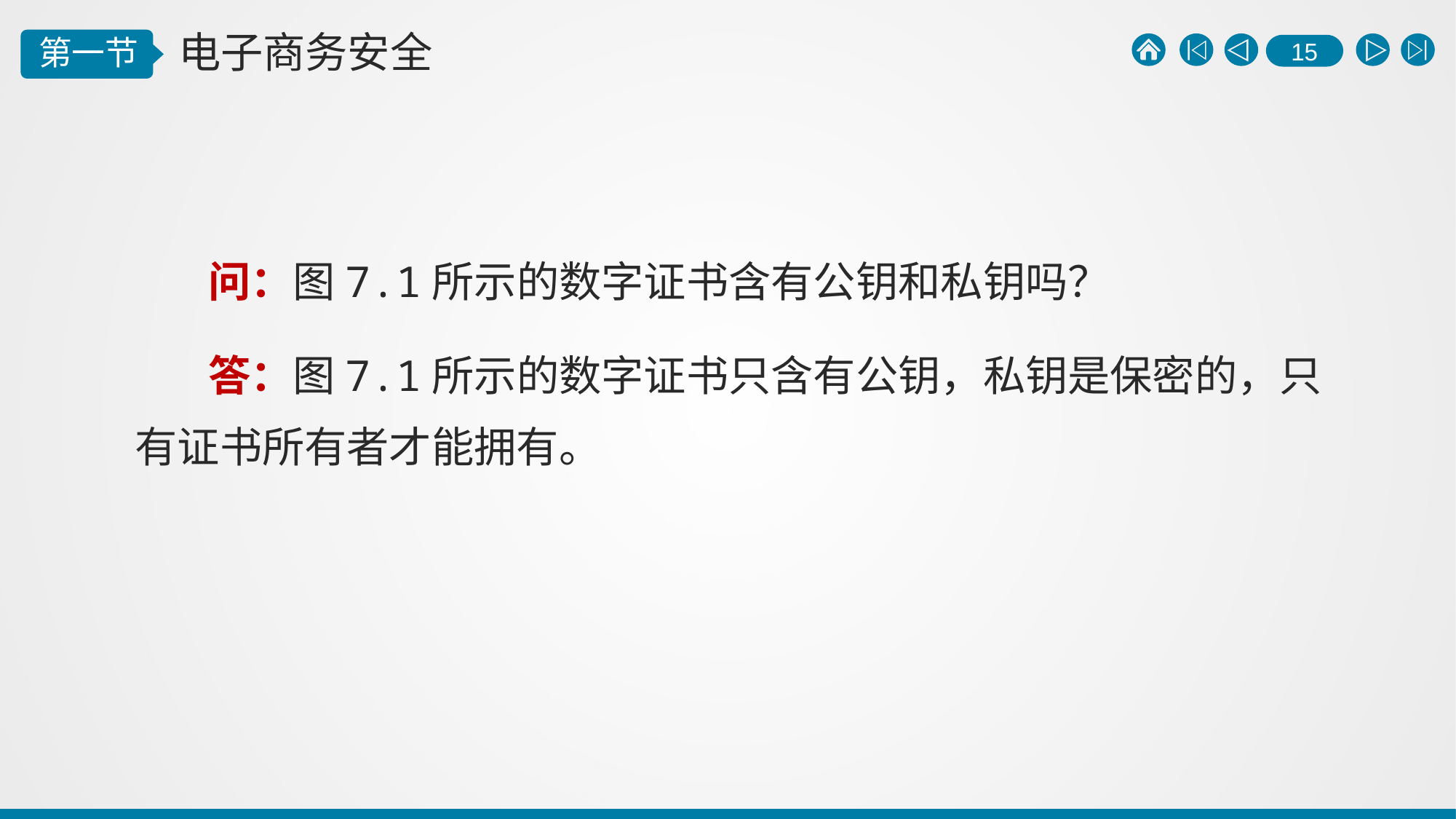

问：图7.1所示的数字证书含有公钥和私钥吗？
答：图7.1所示的数字证书只含有公钥，私钥是保密的，只有证书所有者才能拥有。